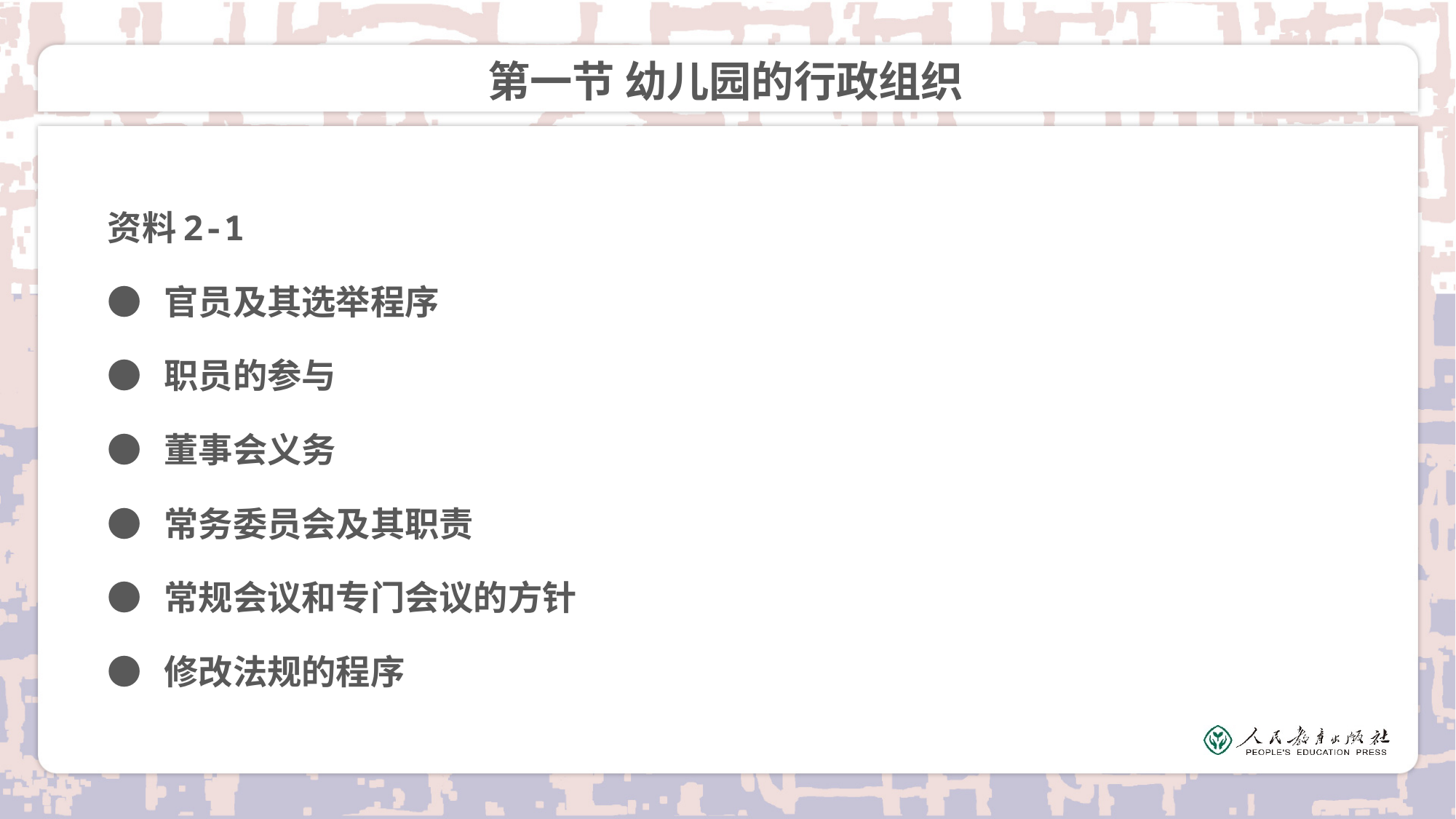

# 第一节 幼儿园的行政组织
资料2-1
●  官员及其选举程序
●  职员的参与
●  董事会义务
●  常务委员会及其职责
●  常规会议和专门会议的方针
●  修改法规的程序